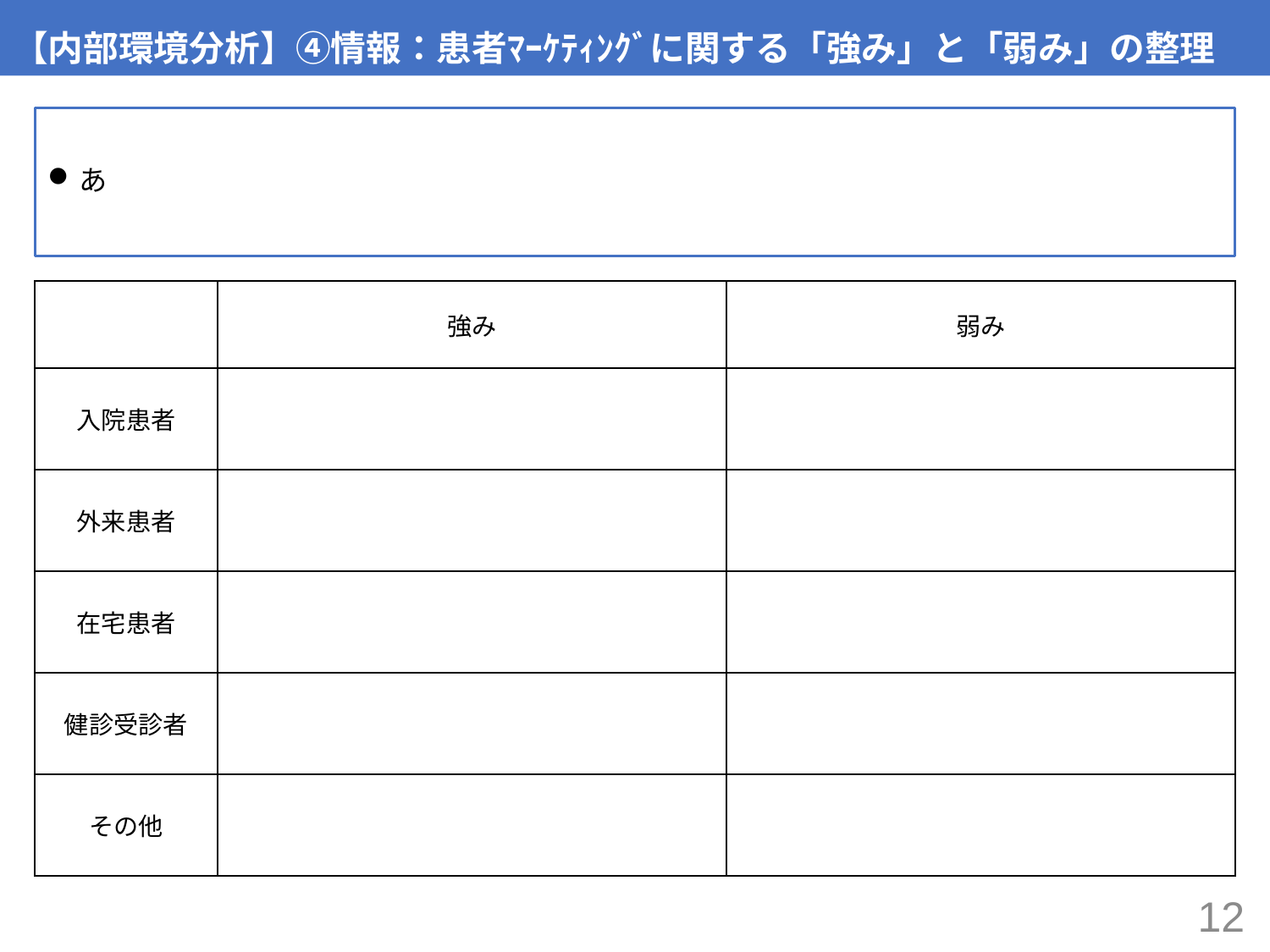

# 【内部環境分析】④情報：患者ﾏｰｹﾃｨﾝｸﾞに関する「強み」と「弱み」の整理
あ
|  | 強み | 弱み |
| --- | --- | --- |
| 入院患者 |  |  |
| 外来患者 |  |  |
| 在宅患者 |  |  |
| 健診受診者 |  |  |
| その他 |  |  |
12